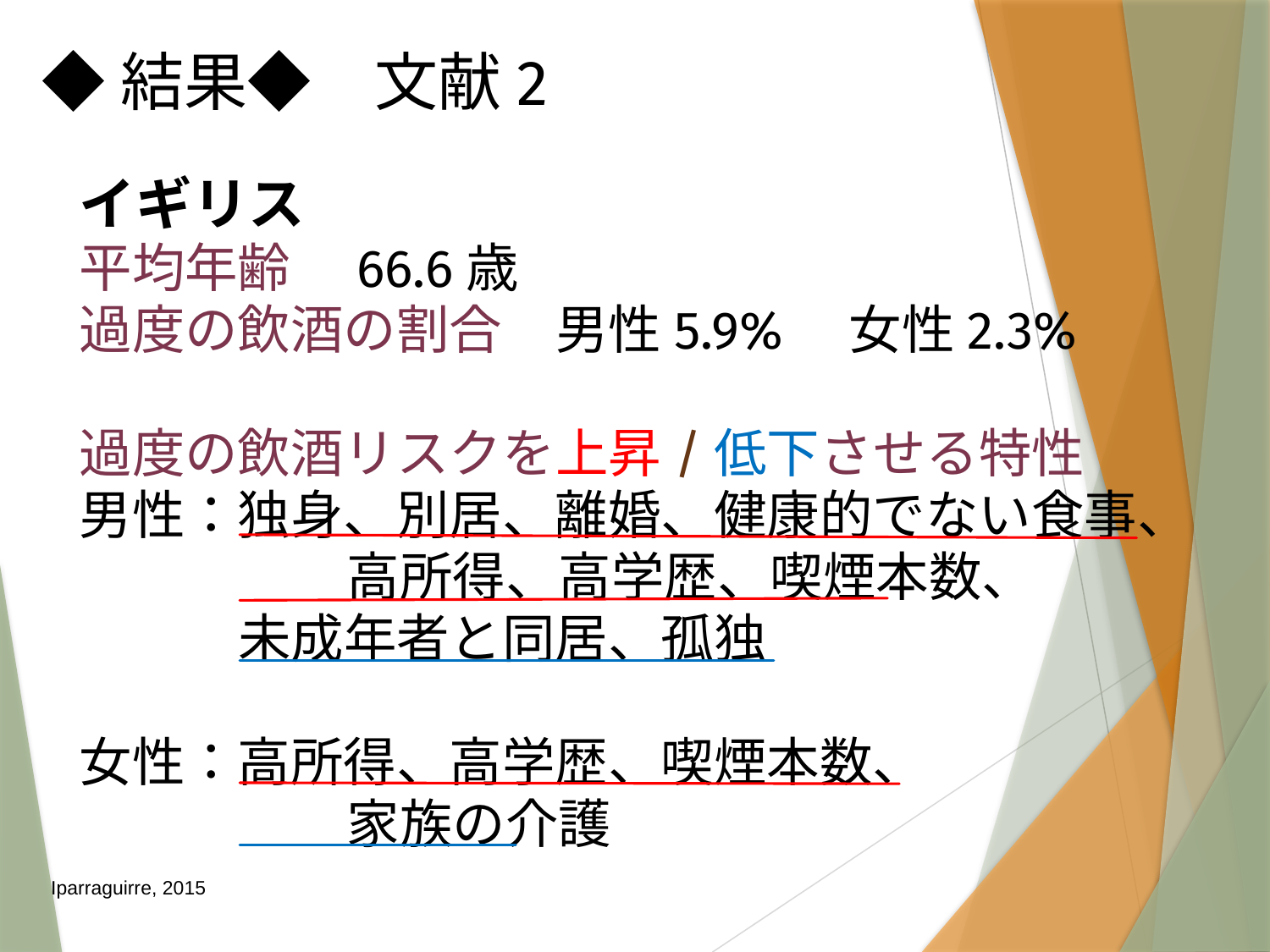

◆結果◆　文献2
イギリス
平均年齢　66.6歳
過度の飲酒の割合　男性5.9%　女性2.3%
過度の飲酒リスクを上昇/低下させる特性
男性：独身、別居、離婚、健康的でない食事、　　高所得、高学歴、喫煙本数、
　　　未成年者と同居、孤独

女性：高所得、高学歴、喫煙本数、　　　　　　家族の介護

Iparraguirre, 2015